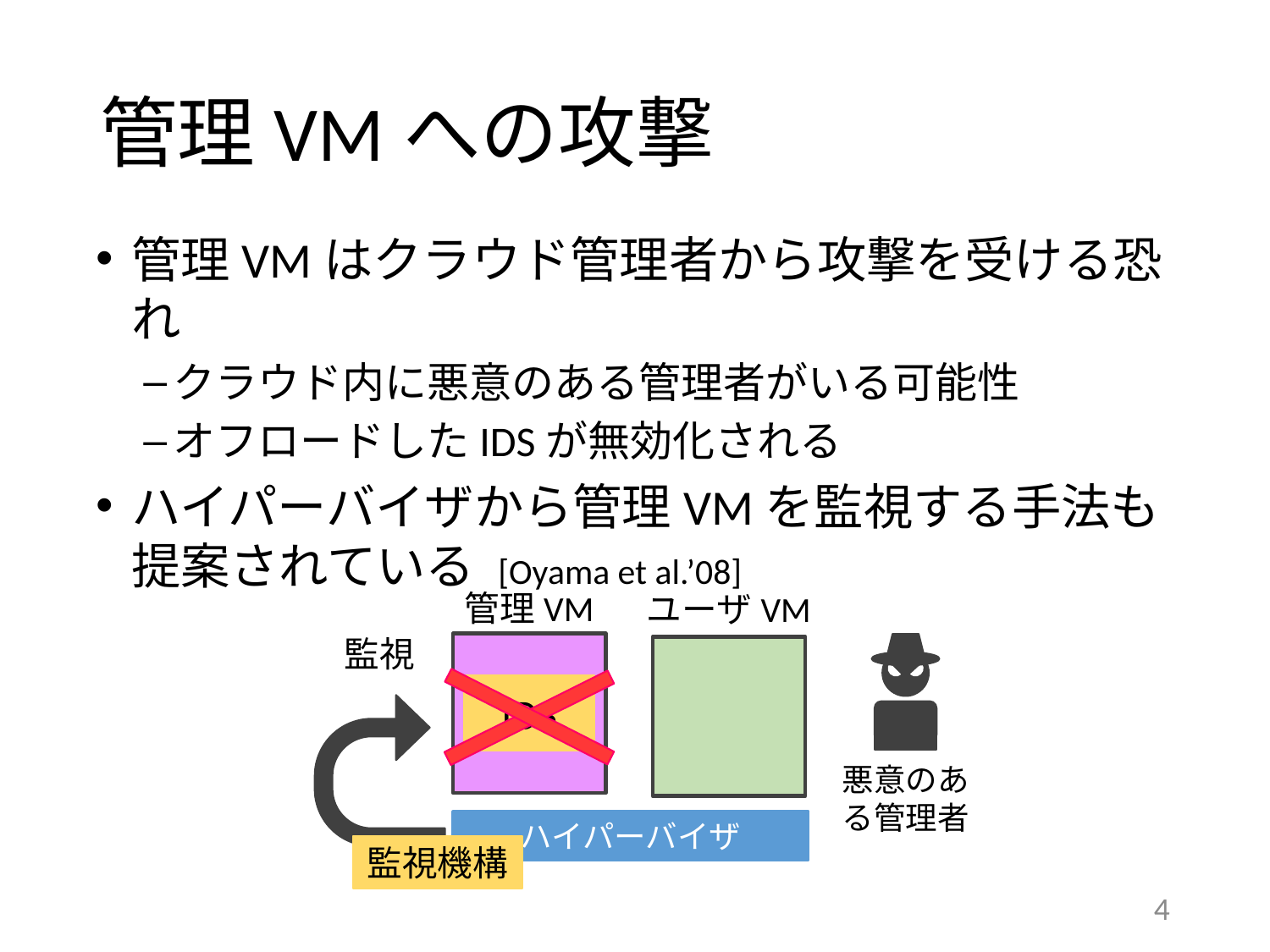

# 管理VMへの攻撃
管理VMはクラウド管理者から攻撃を受ける恐れ
クラウド内に悪意のある管理者がいる可能性
オフロードしたIDSが無効化される
ハイパーバイザから管理VMを監視する手法も提案されている [Oyama et al.’08]

管理VM

ユーザVM

ハイパーバイザ
監視

悪意のある管理者
IDS

監視機構
4